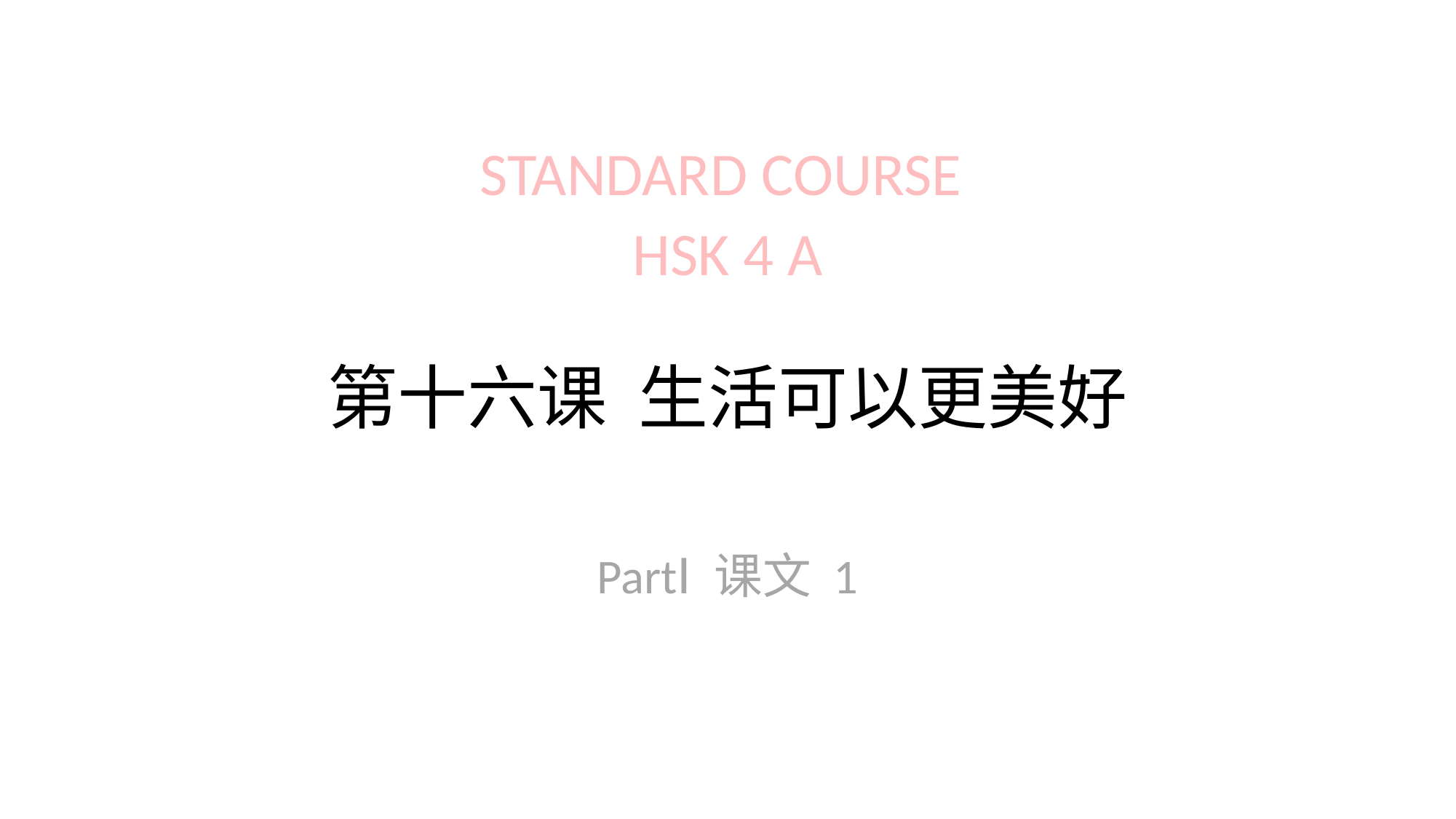

STANDARD COURSE
HSK 4 A
# 第十六课  生活可以更美好
PartⅠ 课文 1